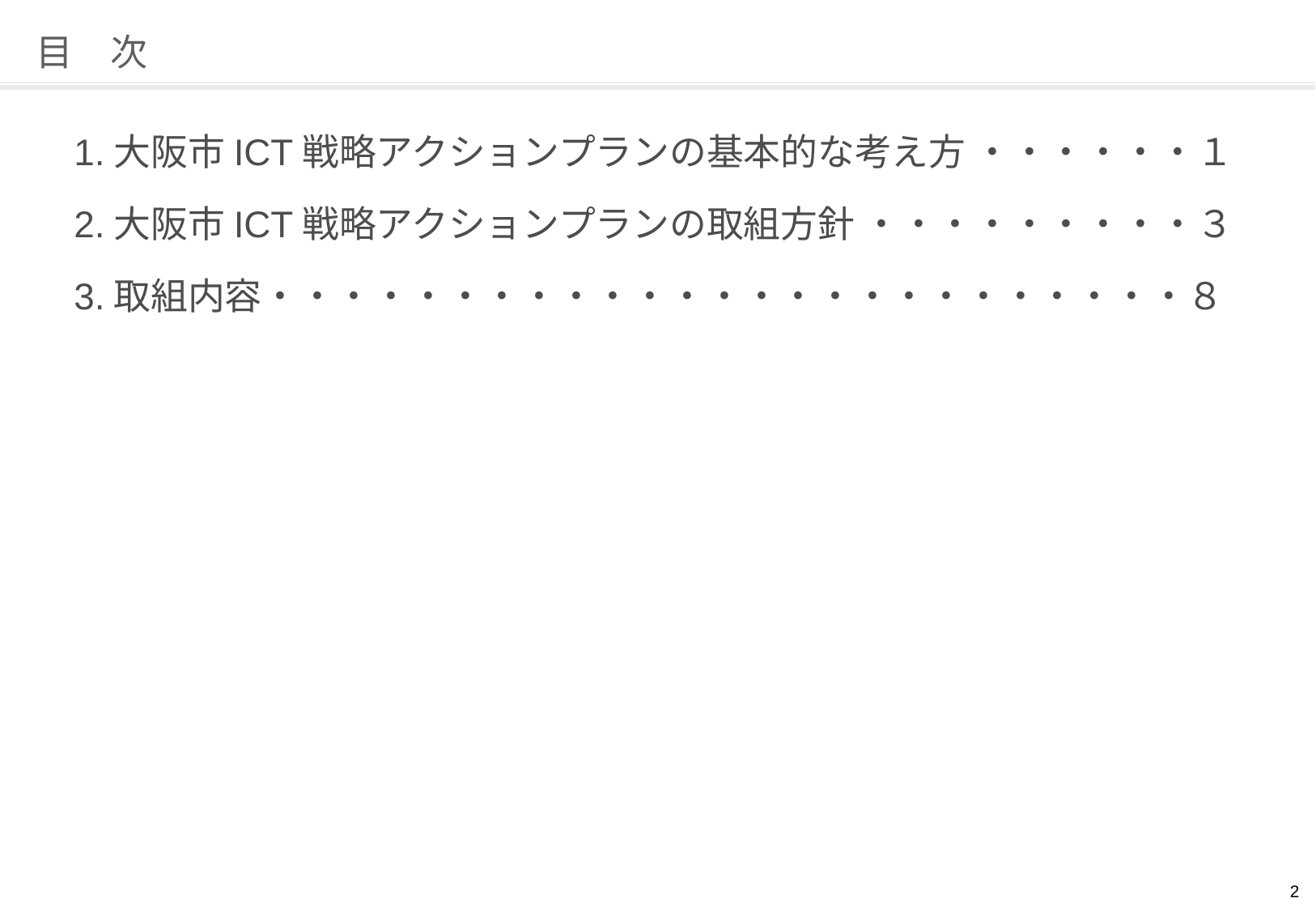

# 目　次
1.大阪市ICT戦略アクションプランの基本的な考え方 ・・・・・・１
2.大阪市ICT戦略アクションプランの取組方針 ・・・・・・・・・３
3.取組内容・・・・・・・・・・・・・・・・・・・・・・・・・８
2